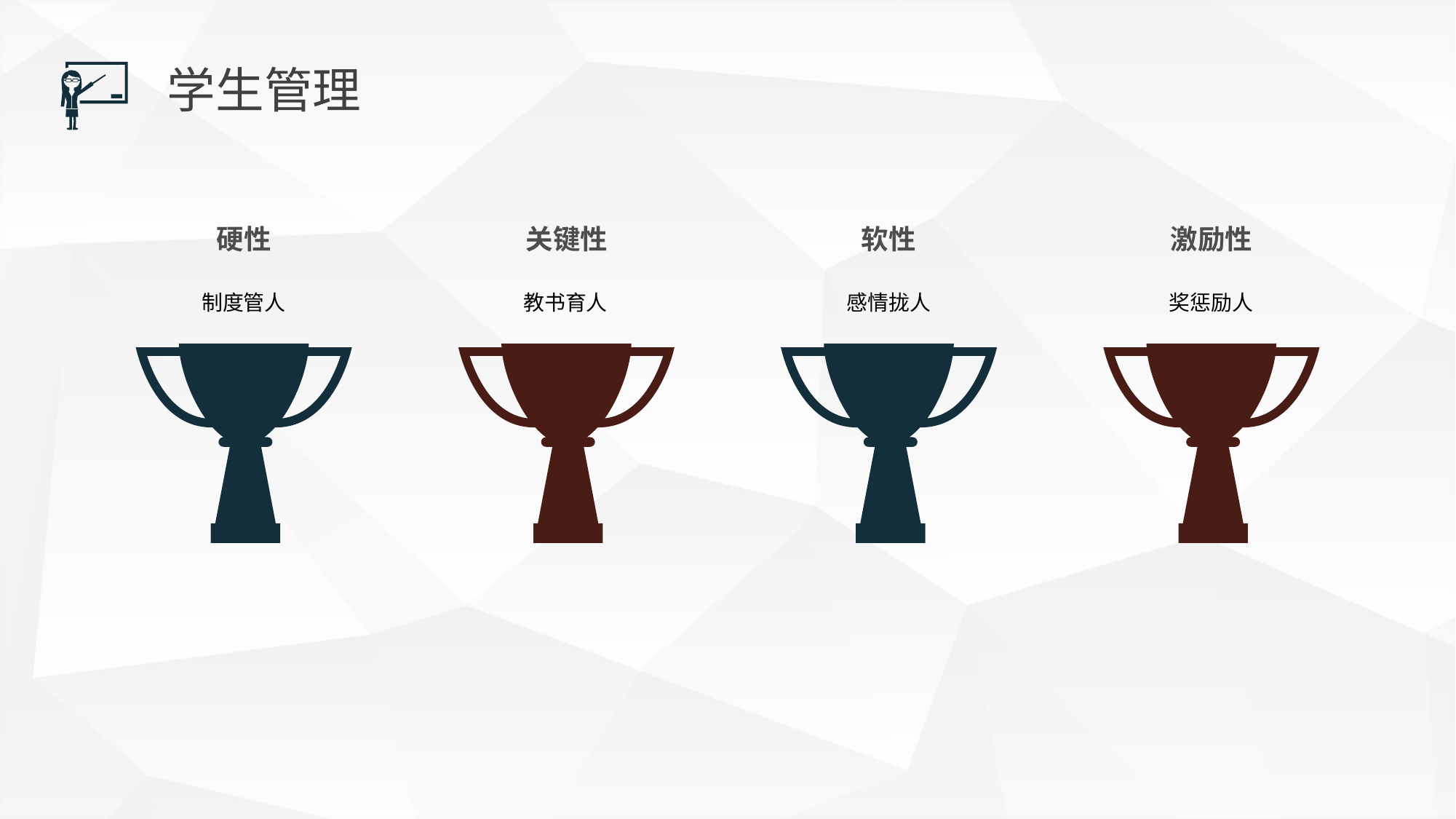

学生管理
硬性
关键性
软性
激励性
制度管人
教书育人
奖惩励人
感情拢人